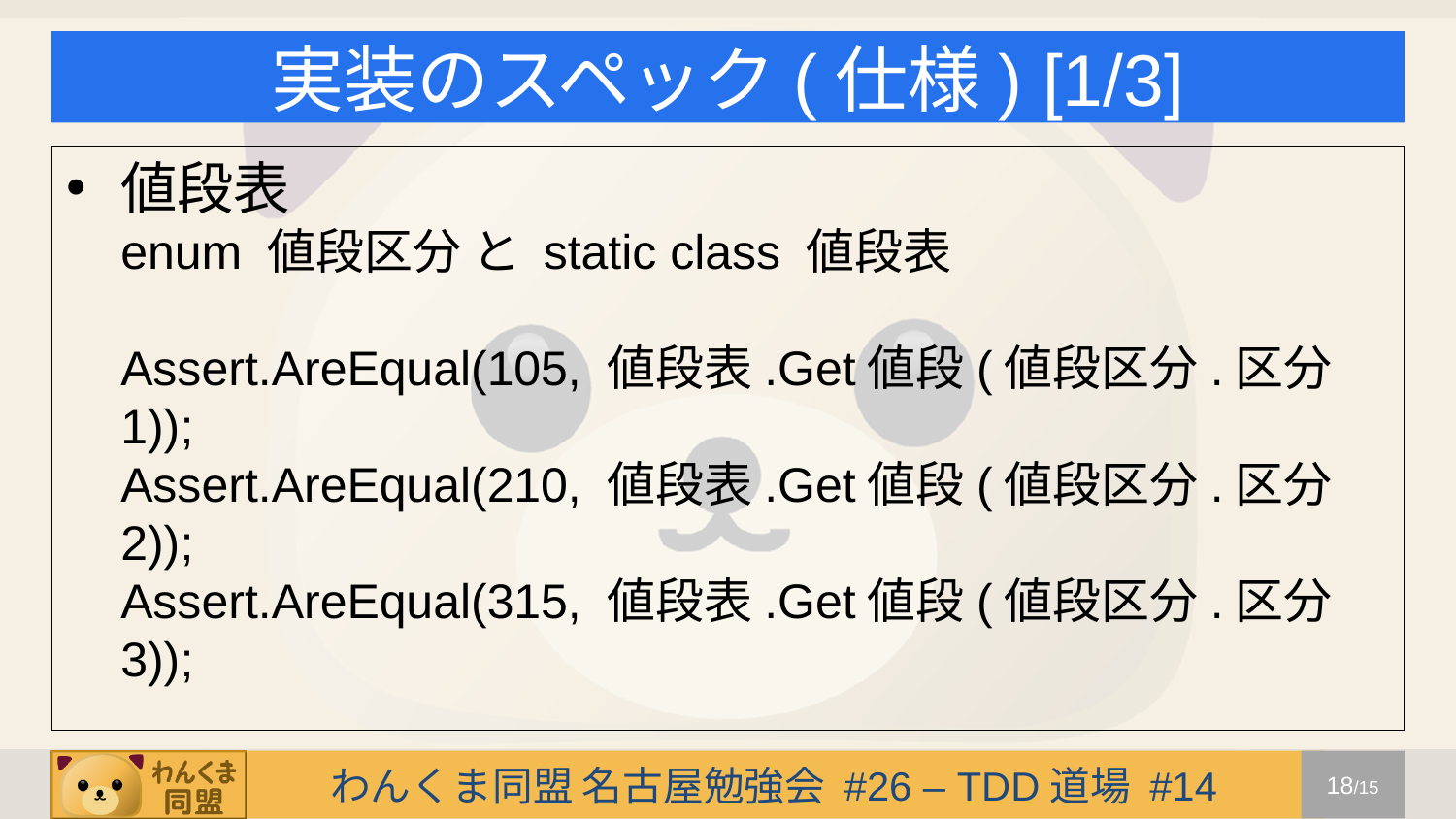

# 実装のスペック(仕様) [1/3]
値段表
enum 値段区分 と static class 値段表
Assert.AreEqual(105, 値段表.Get値段(値段区分.区分1));
Assert.AreEqual(210, 値段表.Get値段(値段区分.区分2));
Assert.AreEqual(315, 値段表.Get値段(値段区分.区分3));